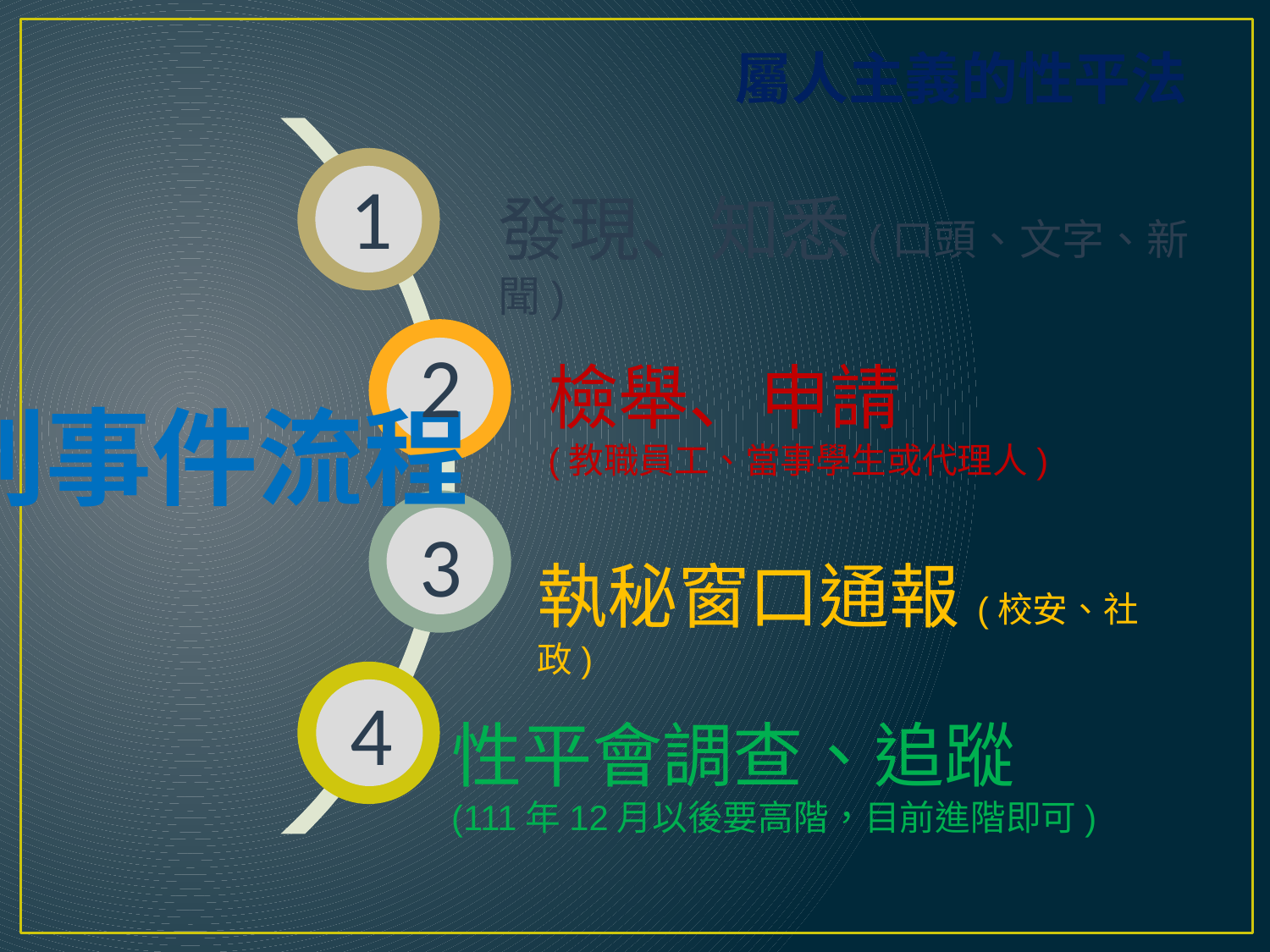

屬人主義的性平法

性別事件流程

1

發現、知悉(口頭、文字、新聞)

2

檢舉、申請
(教職員工、當事學生或代理人)

3

執秘窗口通報(校安、社政)

4

性平會調查、追蹤
(111年12月以後要高階，目前進階即可)